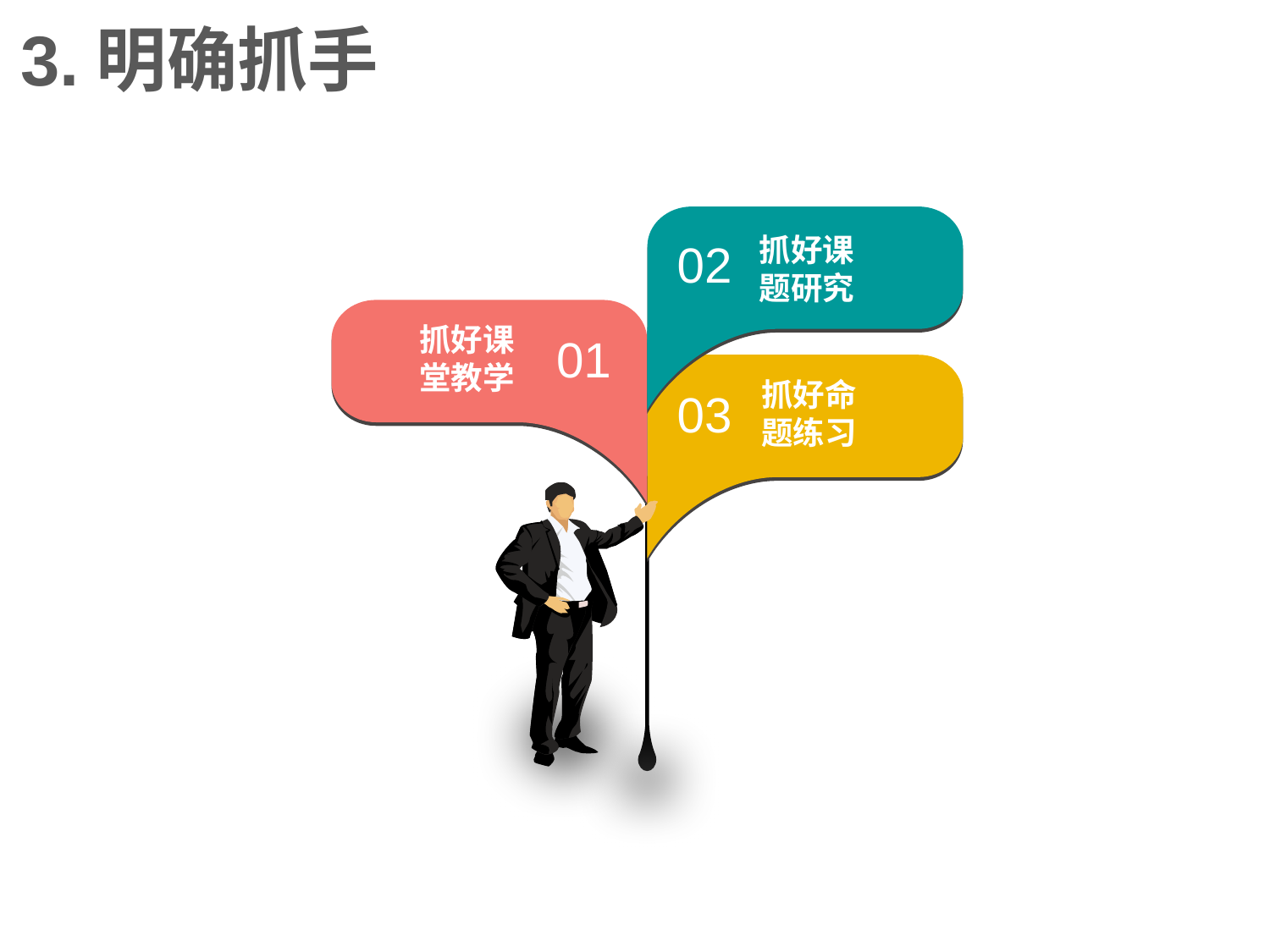

3.明确抓手

抓好课题研究
02
抓好课堂教学
01
抓好命题练习
03